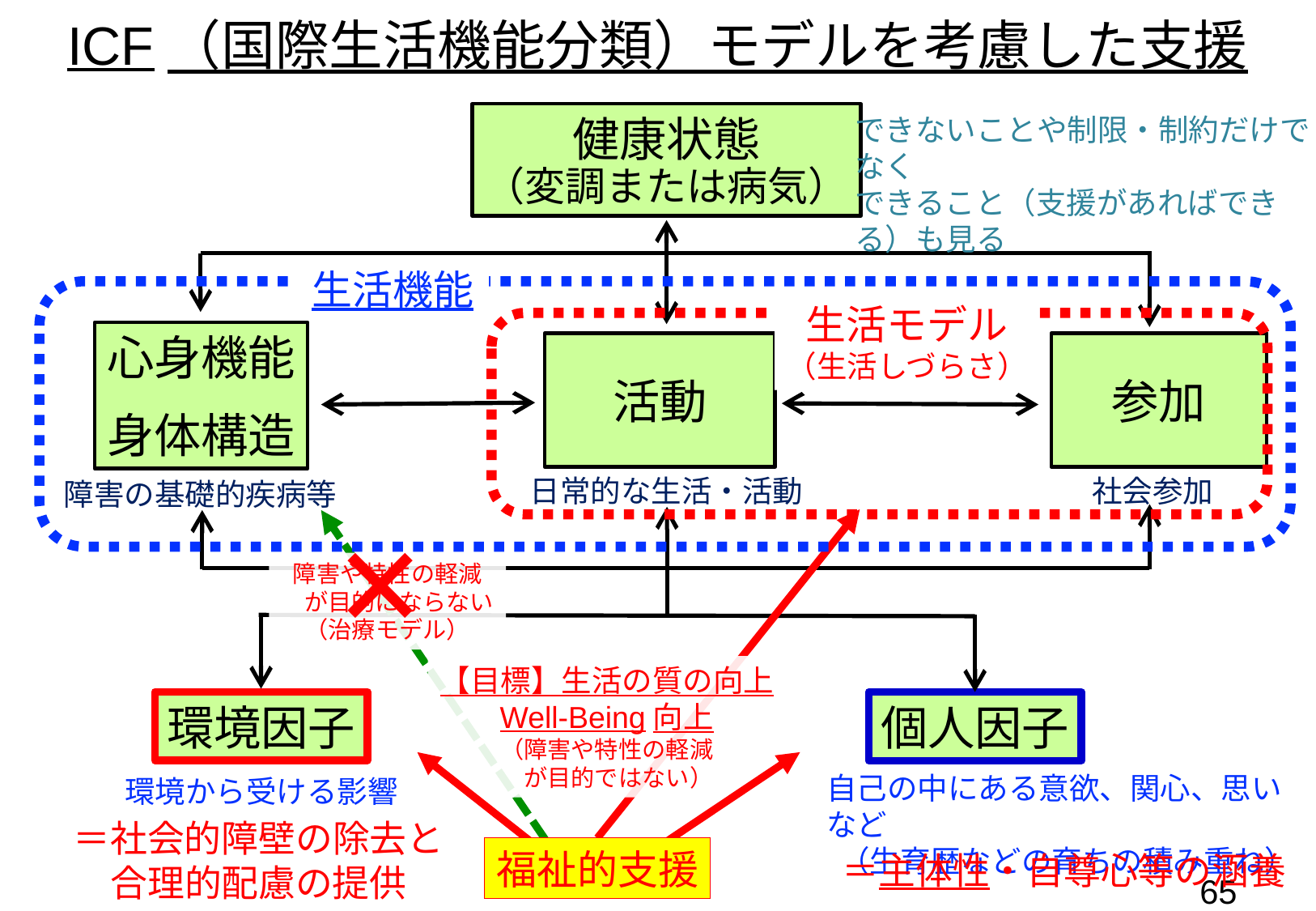

ICF（国際生活機能分類）モデルを考慮した支援
健康状態
（変調または病気）
できないことや制限・制約だけでなく
できること（支援があればできる）も見る
生活機能

生活モデル
（生活しづらさ）

心身機能

身体構造
活動
参加
社会参加
日常的な生活・活動
障害の基礎的疾病等
✕
障害や特性の軽減
　が目的にならない
（治療モデル）
【目標】生活の質の向上
Well-Being向上
（障害や特性の軽減
　が目的ではない）
環境因子
個人因子
自己の中にある意欲、関心、思いなど
（生育歴などの育ちの積み重ね）
環境から受ける影響
＝社会的障壁の除去と
合理的配慮の提供
福祉的支援
＝主体性・自尊心等の涵養
65